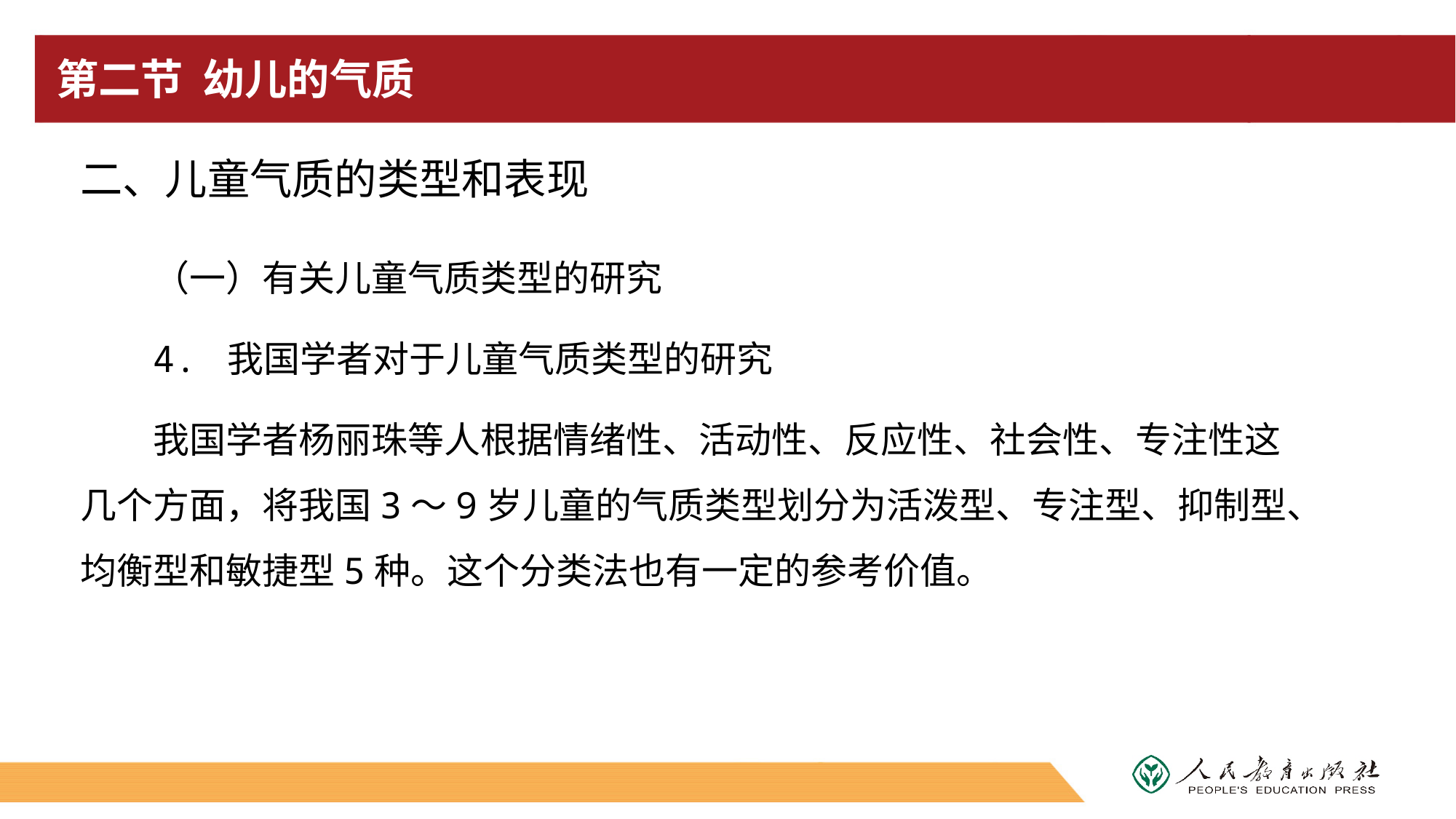

# 第二节  幼儿的气质
二、儿童气质的类型和表现
（一）有关儿童气质类型的研究
4. 我国学者对于儿童气质类型的研究
我国学者杨丽珠等人根据情绪性、活动性、反应性、社会性、专注性这几个方面，将我国3～9岁儿童的气质类型划分为活泼型、专注型、抑制型、均衡型和敏捷型5种。这个分类法也有一定的参考价值。